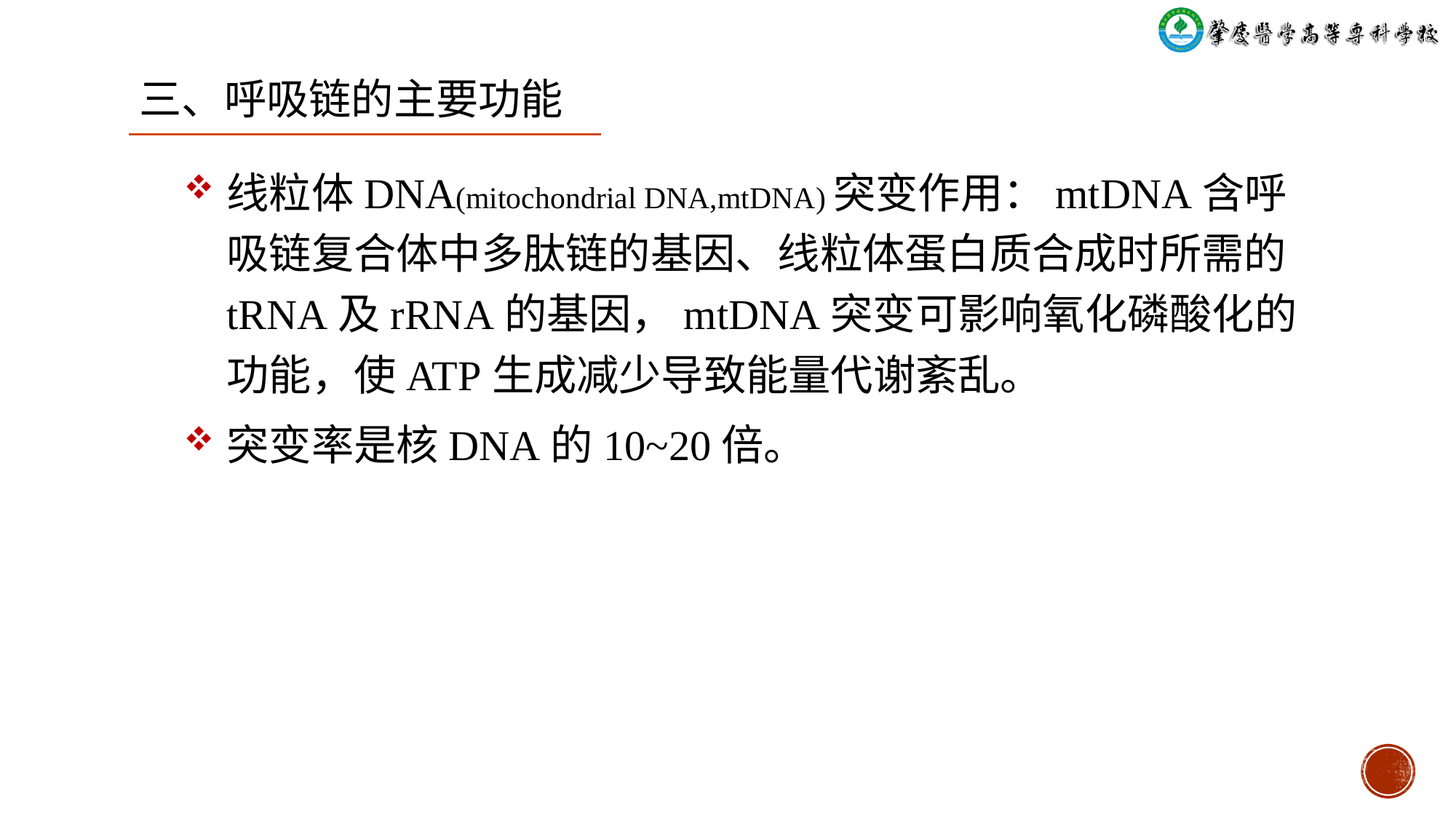

三、呼吸链的主要功能
线粒体DNA(mitochondrial DNA,mtDNA)突变作用：mtDNA含呼吸链复合体中多肽链的基因、线粒体蛋白质合成时所需的tRNA及rRNA的基因，mtDNA突变可影响氧化磷酸化的功能，使ATP生成减少导致能量代谢紊乱。
突变率是核DNA的10~20倍。